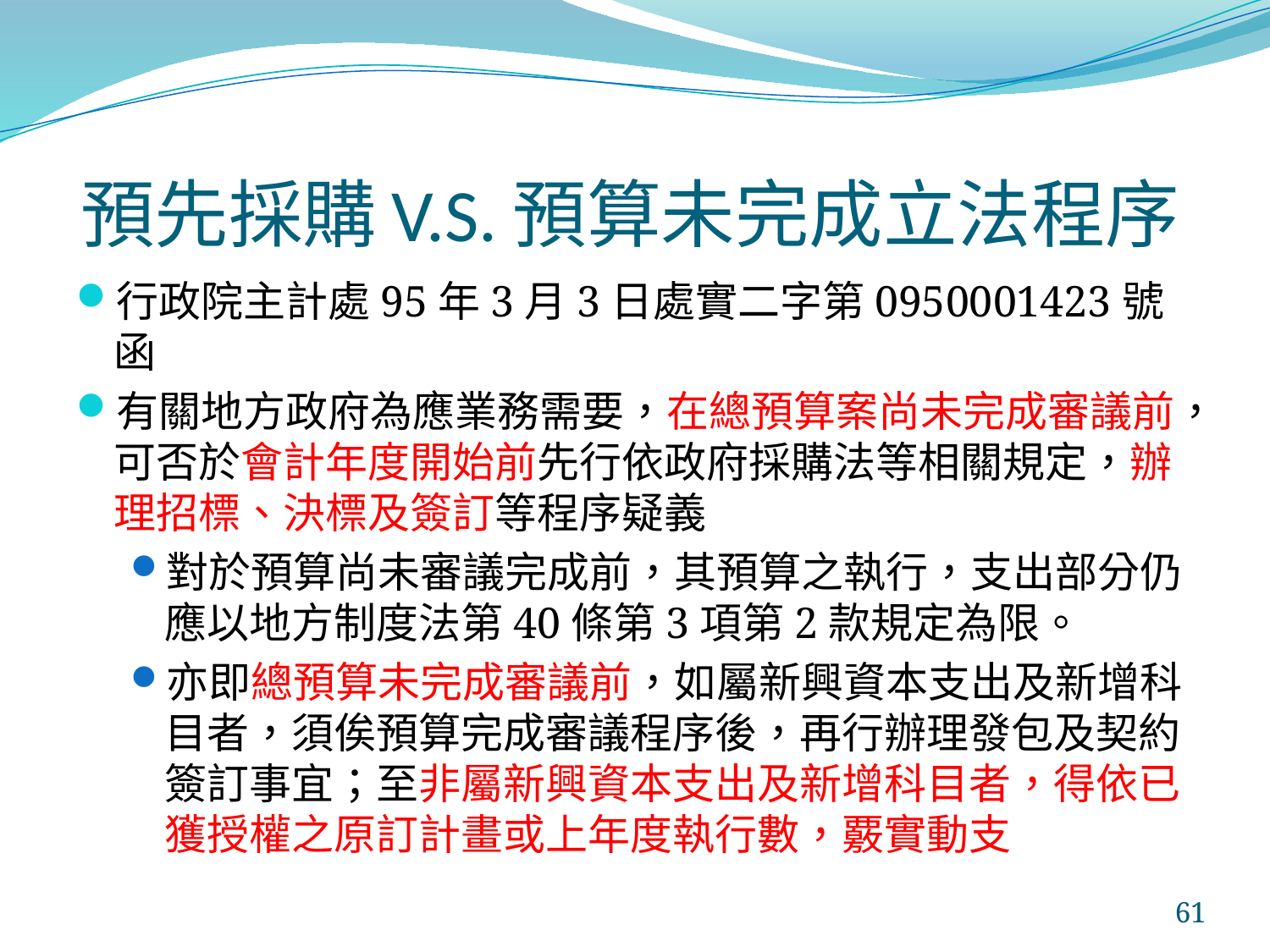

# 預先採購V.S.預算未完成立法程序
行政院主計處95年3月3日處實二字第0950001423號函
有關地方政府為應業務需要，在總預算案尚未完成審議前，可否於會計年度開始前先行依政府採購法等相關規定，辦理招標、決標及簽訂等程序疑義
對於預算尚未審議完成前，其預算之執行，支出部分仍應以地方制度法第40條第3項第2款規定為限。
亦即總預算未完成審議前，如屬新興資本支出及新增科目者，須俟預算完成審議程序後，再行辦理發包及契約簽訂事宜；至非屬新興資本支出及新增科目者，得依已獲授權之原訂計畫或上年度執行數，覈實動支
61